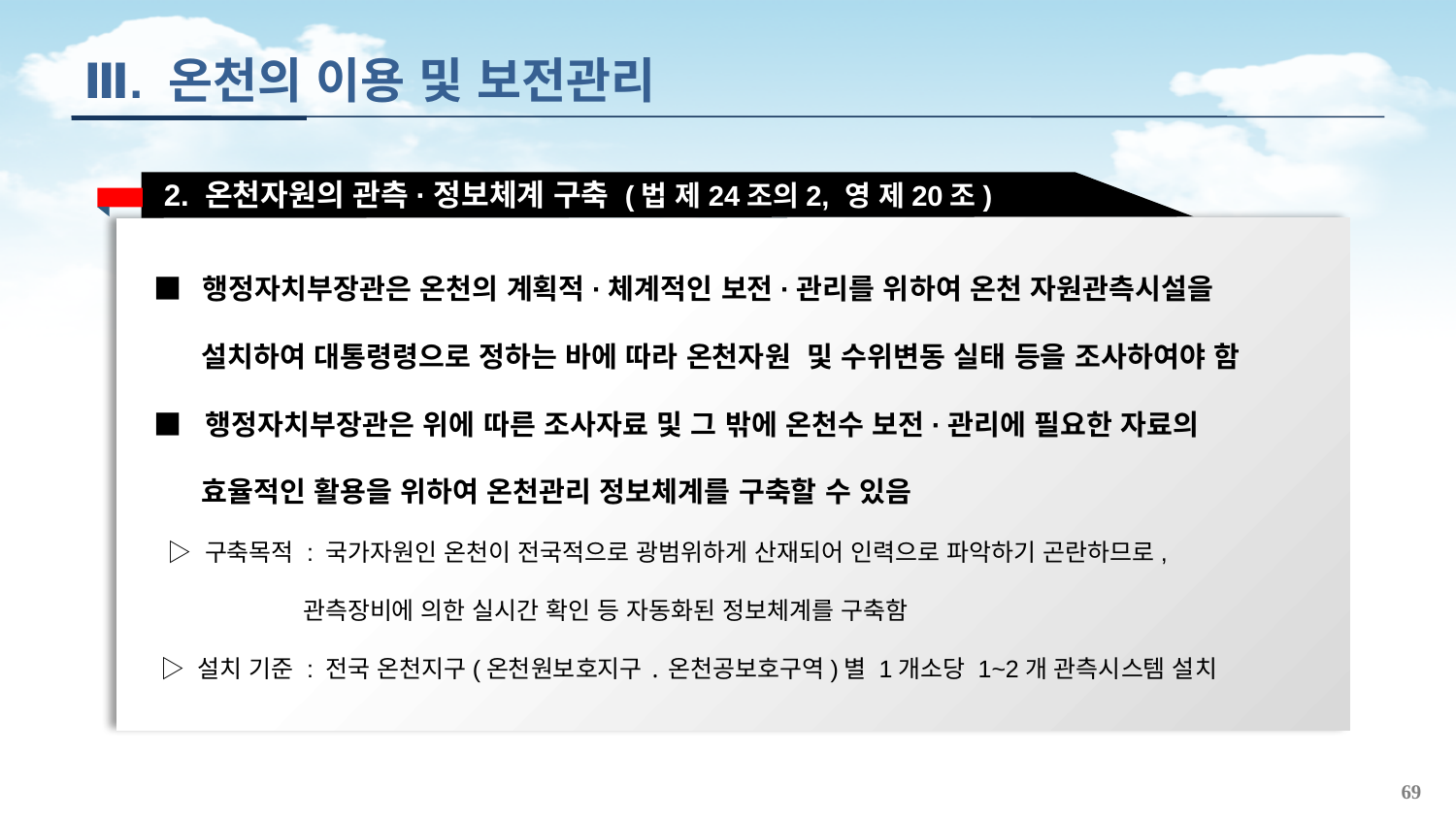

Ⅲ. 온천의 이용 및 보전관리
2. 온천자원의 관측·정보체계 구축 (법 제24조의2, 영 제20조)

■  행정자치부장관은 온천의 계획적·체계적인 보전·관리를 위하여 온천 자원관측시설을
     설치하여 대통령령으로 정하는 바에 따라 온천자원  및 수위변동 실태 등을 조사하여야 함
■  행정자치부장관은 위에 따른 조사자료 및 그 밖에 온천수 보전·관리에 필요한 자료의
     효율적인 활용을 위하여 온천관리 정보체계를 구축할 수 있음
  ▷ 구축목적 : 국가자원인 온천이 전국적으로 광범위하게 산재되어 인력으로 파악하기 곤란하므로,
                     관측장비에 의한 실시간 확인 등 자동화된 정보체계를 구축함
 ▷ 설치 기준 : 전국 온천지구(온천원보호지구 ․ 온천공보호구역)별 1개소당 1~2개 관측시스템 설치
69